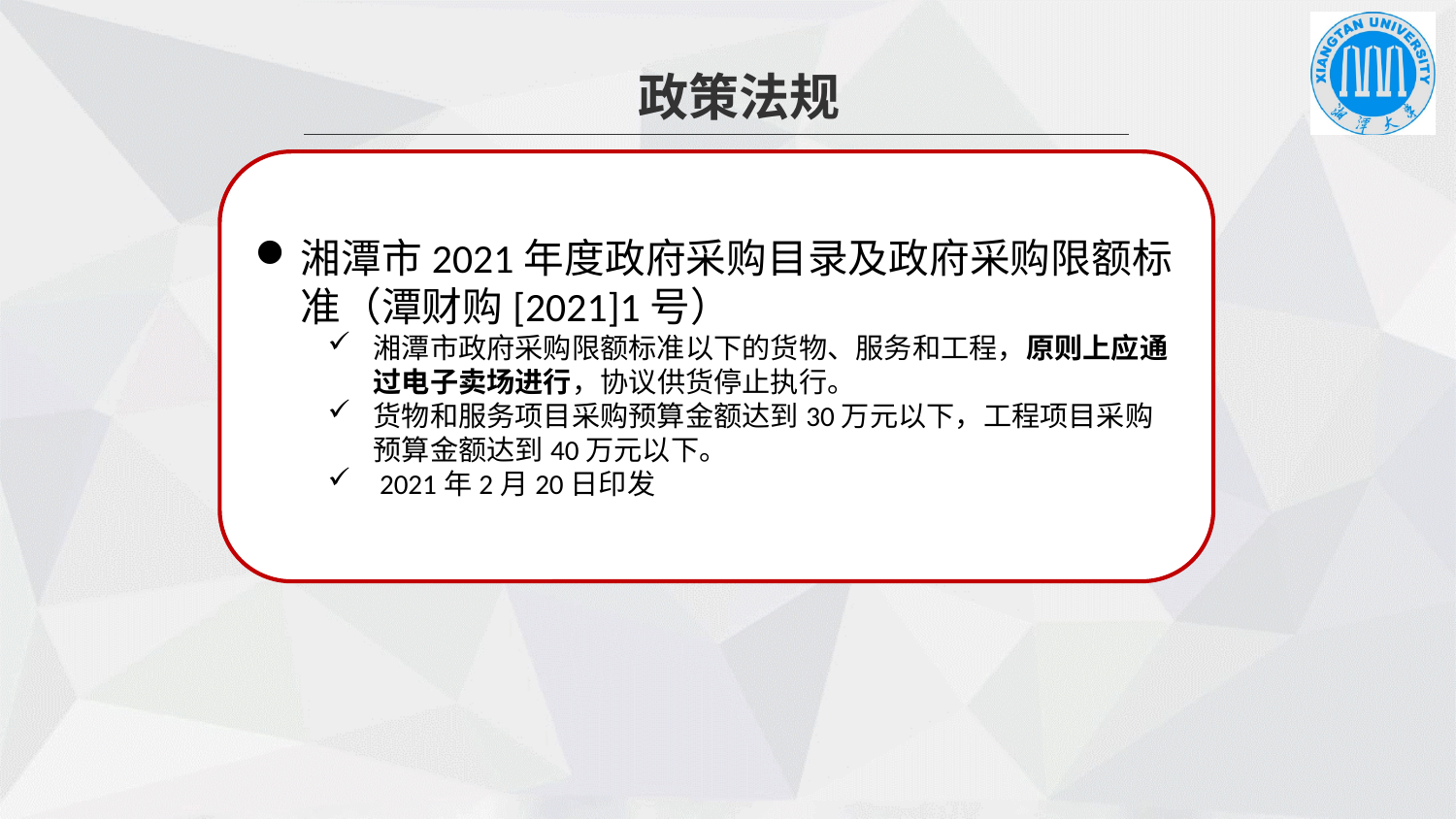

政策法规
湘潭市2021年度政府采购目录及政府采购限额标准（潭财购[2021]1号）
湘潭市政府采购限额标准以下的货物、服务和工程，原则上应通过电子卖场进行，协议供货停止执行。
货物和服务项目采购预算金额达到30万元以下，工程项目采购预算金额达到40万元以下。
 2021年2月20日印发